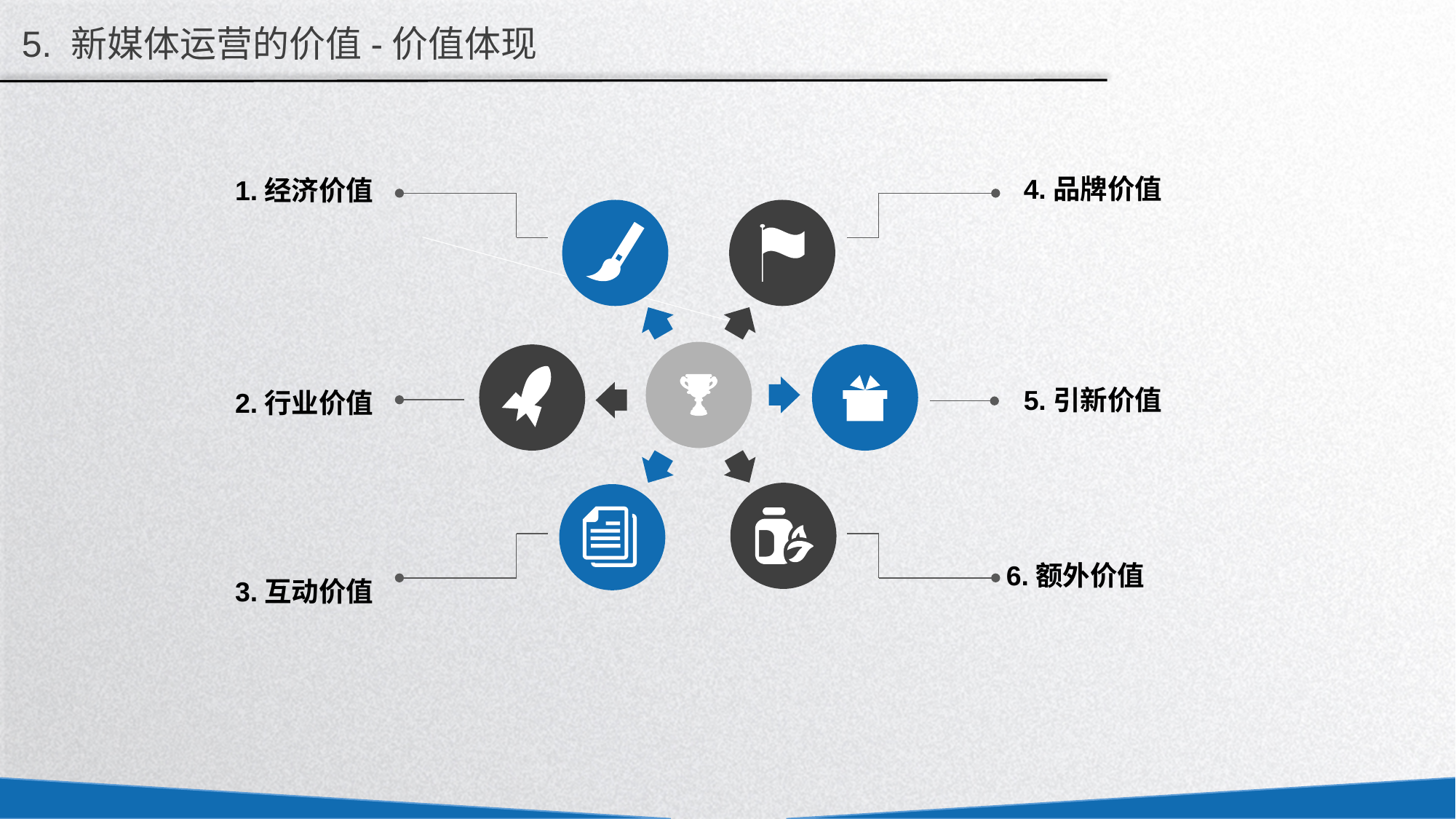

5. 新媒体运营的价值-价值体现
4.品牌价值

1.经济价值

2.行业价值

5.引新价值

3.互动价值

6.额外价值